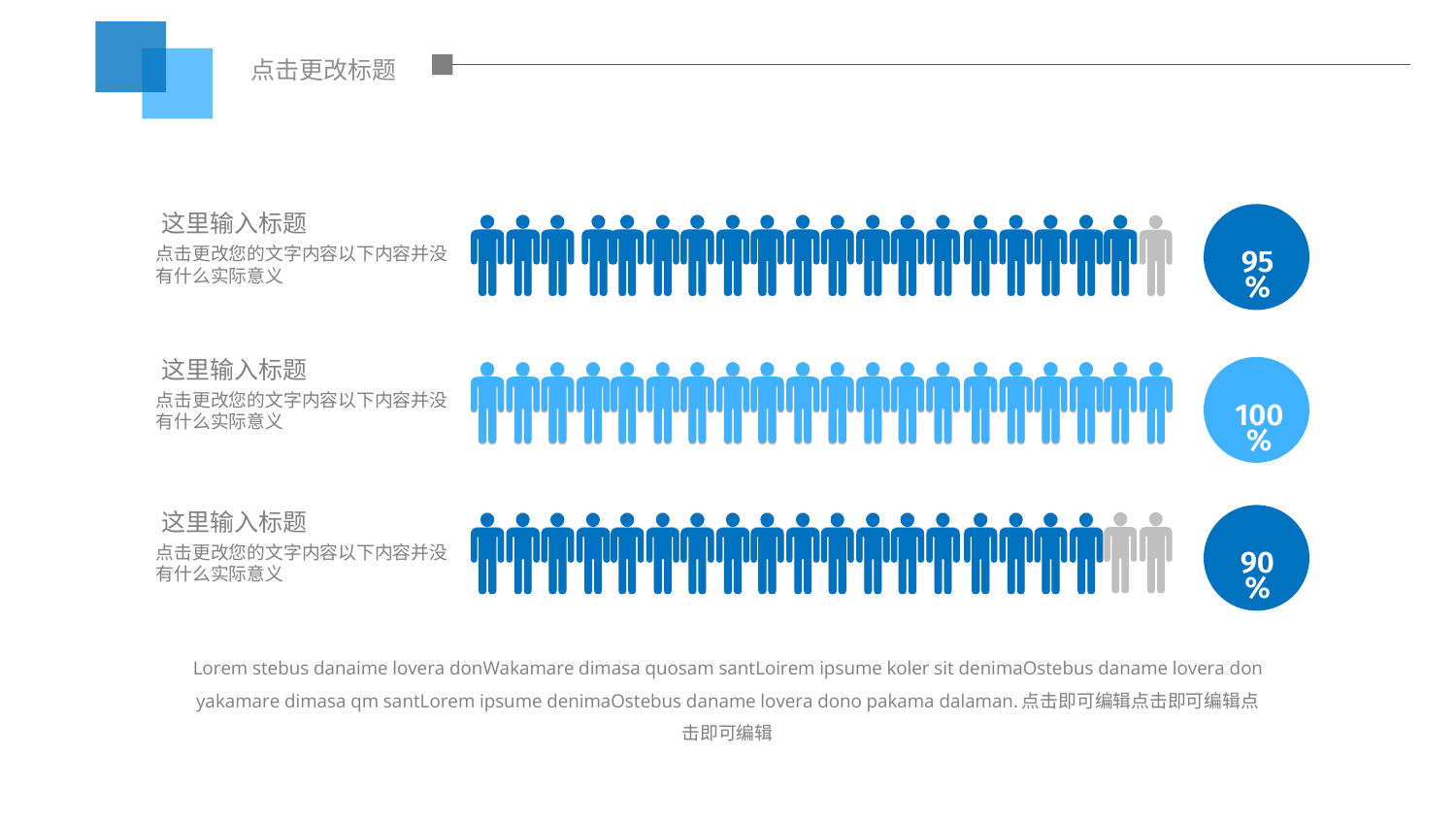

点击更改标题

95%
这里输入标题
点击更改您的文字内容以下内容并没有什么实际意义

这里输入标题
点击更改您的文字内容以下内容并没有什么实际意义

100%

90%
这里输入标题
点击更改您的文字内容以下内容并没有什么实际意义

Lorem stebus danaime lovera donWakamare dimasa quosam santLoirem ipsume koler sit denimaOstebus daname lovera don yakamare dimasa qm santLorem ipsume denimaOstebus daname lovera dono pakama dalaman.点击即可编辑点击即可编辑点击即可编辑